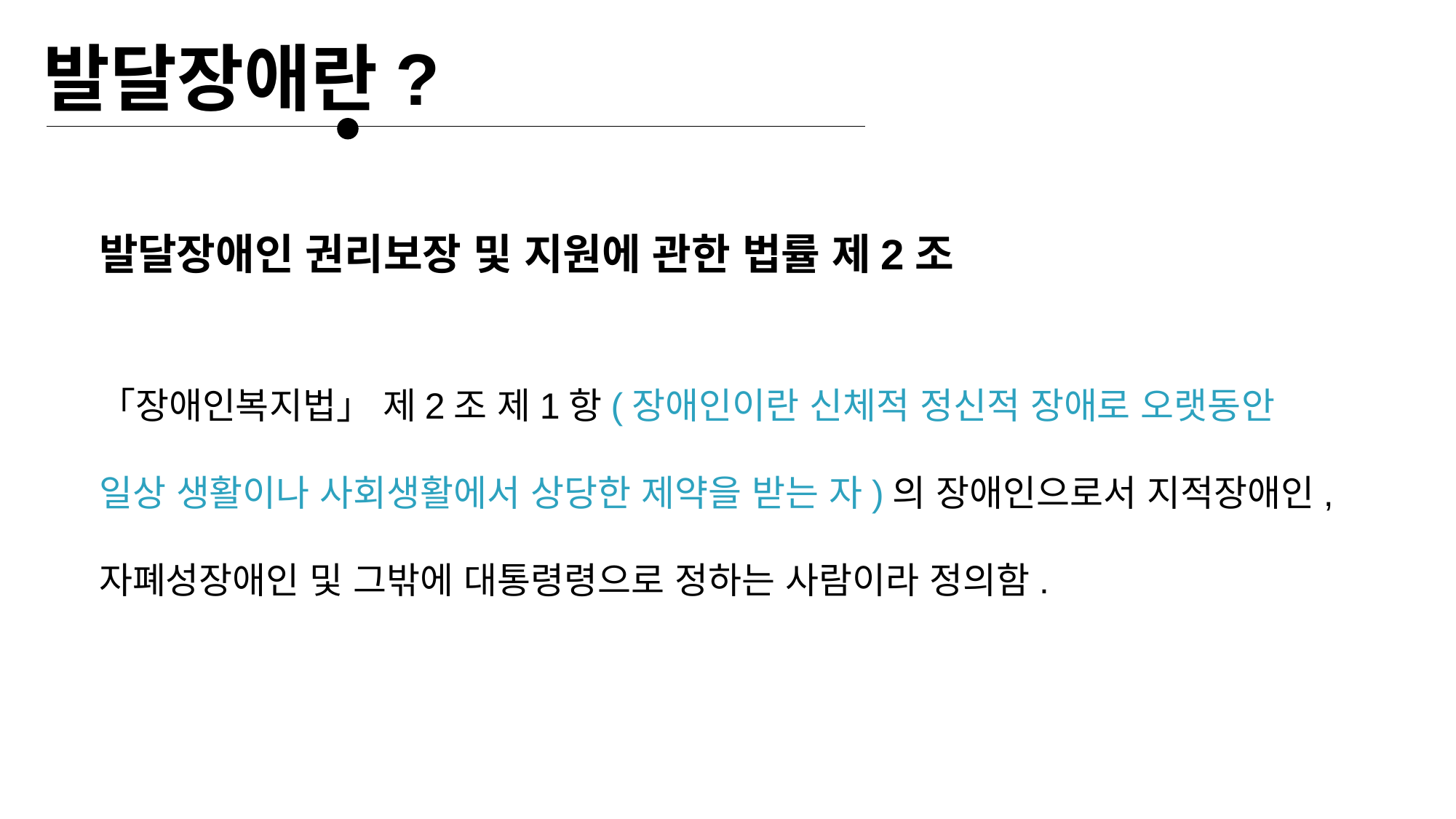

발달장애란?

발달장애인 권리보장 및 지원에 관한 법률 제2조
「장애인복지법」 제2조 제1항(장애인이란 신체적 정신적 장애로 오랫동안 일상 생활이나 사회생활에서 상당한 제약을 받는 자)의 장애인으로서 지적장애인, 자폐성장애인 및 그밖에 대통령령으로 정하는 사람이라 정의함.